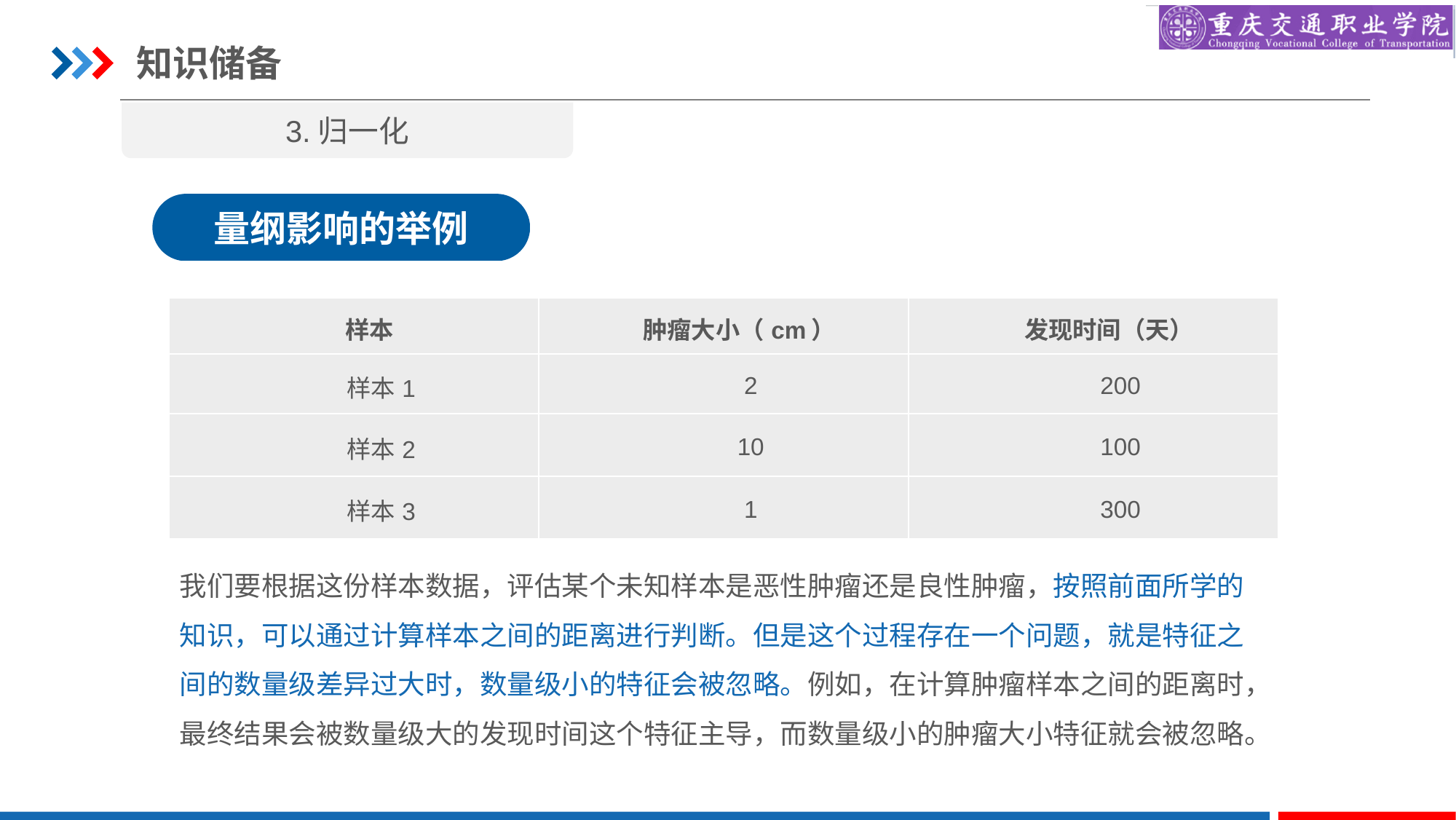

知识储备

3.归一化
量纲影响的举例
| 样本 | 肿瘤大小（cm） | 发现时间（天） |
| --- | --- | --- |
| 样本1 | 2 | 200 |
| 样本2 | 10 | 100 |
| 样本3 | 1 | 300 |
我们要根据这份样本数据，评估某个未知样本是恶性肿瘤还是良性肿瘤，按照前面所学的知识，可以通过计算样本之间的距离进行判断。但是这个过程存在一个问题，就是特征之间的数量级差异过大时，数量级小的特征会被忽略。例如，在计算肿瘤样本之间的距离时，最终结果会被数量级大的发现时间这个特征主导，而数量级小的肿瘤大小特征就会被忽略。